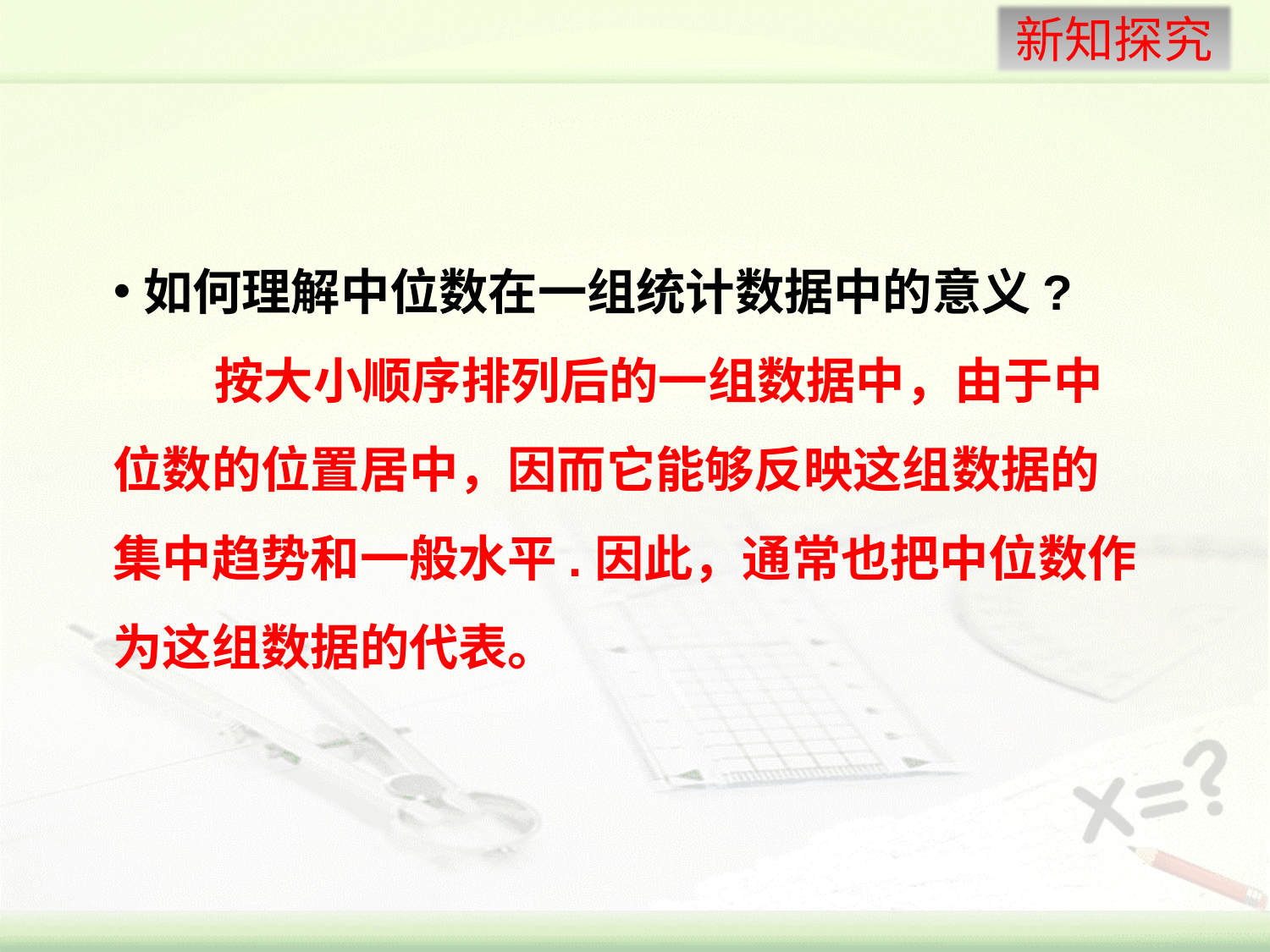

如何理解中位数在一组统计数据中的意义?
        按大小顺序排列后的一组数据中，由于中位数的位置居中，因而它能够反映这组数据的集中趋势和一般水平.因此，通常也把中位数作为这组数据的代表。